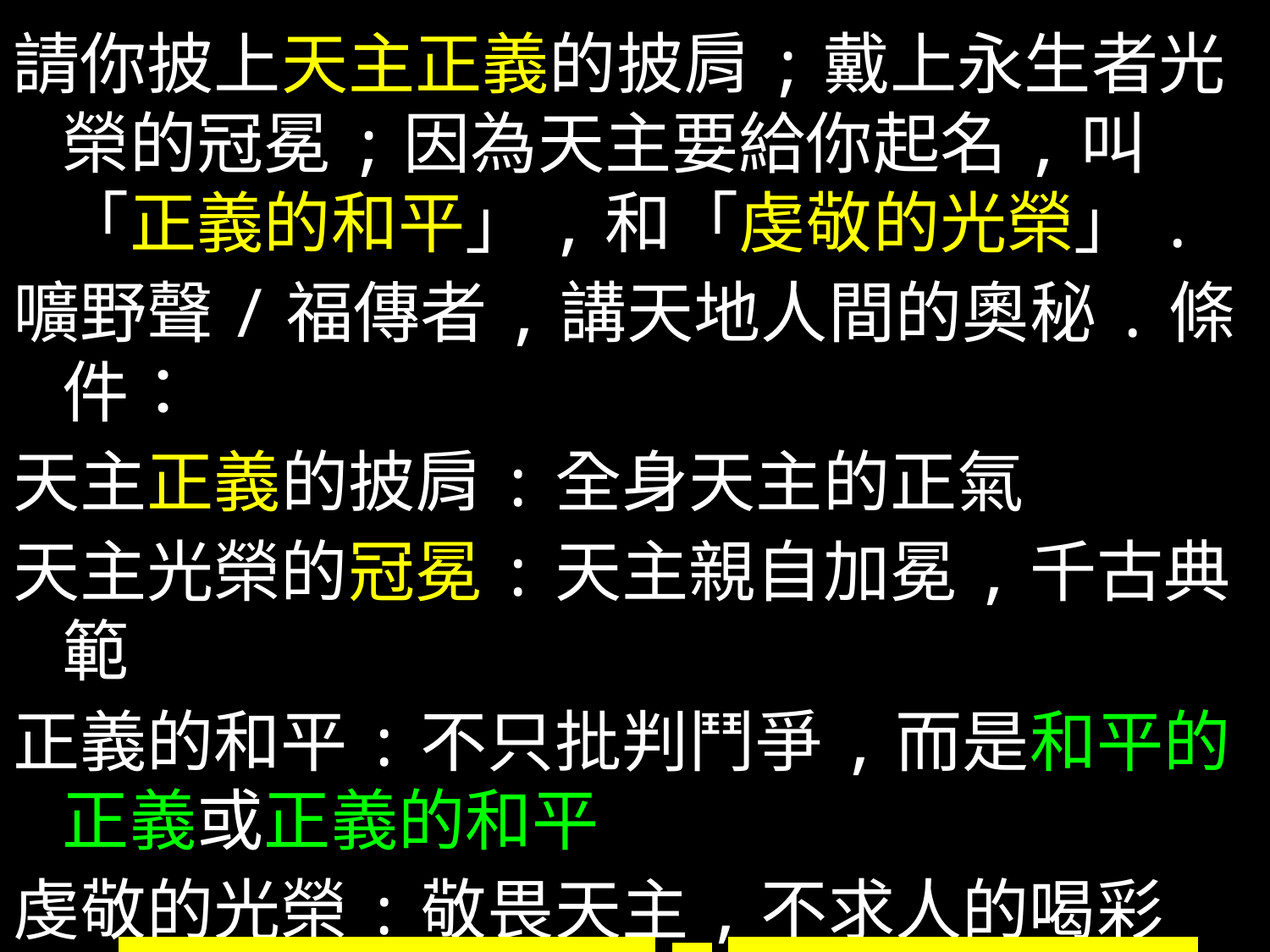

請你披上天主正義的披肩;戴上永生者光榮的冠冕;因為天主要給你起名,叫「正義的和平」,和「虔敬的光榮」.
嚝野聲/福傳者,講天地人間的奧秘.條件：
天主正義的披肩:全身天主的正氣
天主光榮的冠冕:天主親自加冕,千古典範
正義的和平:不只批判鬥爭,而是和平的正義或正義的和平
虔敬的光榮:敬畏天主,不求人的喝彩
(民主除向人交代外,也應向天主交代)